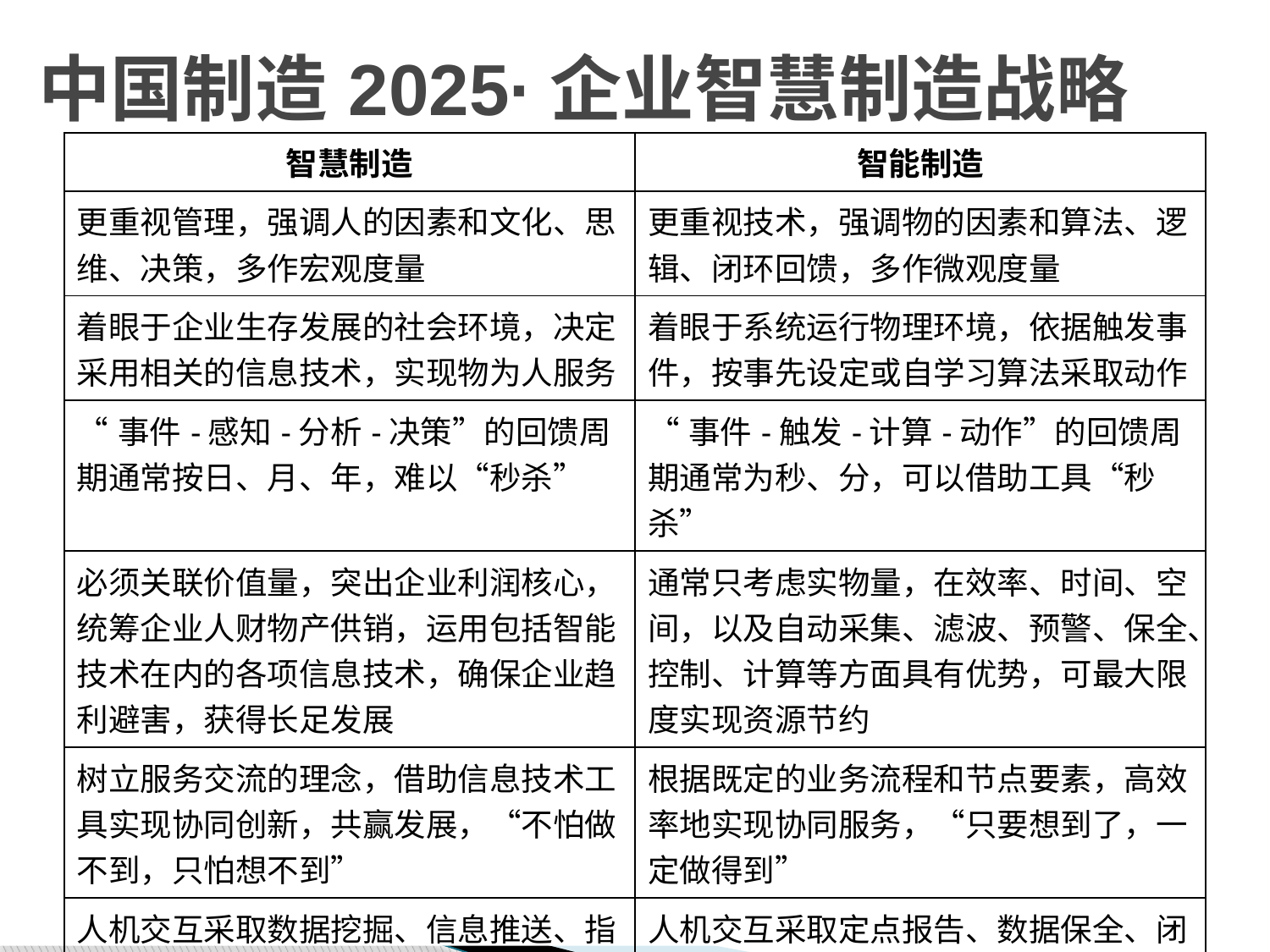

# 中国制造2025·企业智慧制造战略
| 智慧制造 | 智能制造 |
| --- | --- |
| 更重视管理，强调人的因素和文化、思维、决策，多作宏观度量 | 更重视技术，强调物的因素和算法、逻辑、闭环回馈，多作微观度量 |
| 着眼于企业生存发展的社会环境，决定采用相关的信息技术，实现物为人服务 | 着眼于系统运行物理环境，依据触发事件，按事先设定或自学习算法采取动作 |
| “事件-感知-分析-决策”的回馈周期通常按日、月、年，难以“秒杀” | “事件-触发-计算-动作”的回馈周期通常为秒、分，可以借助工具“秒杀” |
| 必须关联价值量，突出企业利润核心，统筹企业人财物产供销，运用包括智能技术在内的各项信息技术，确保企业趋利避害，获得长足发展 | 通常只考虑实物量，在效率、时间、空间，以及自动采集、滤波、预警、保全、控制、计算等方面具有优势，可最大限度实现资源节约 |
| 树立服务交流的理念，借助信息技术工具实现协同创新，共赢发展，“不怕做不到，只怕想不到” | 根据既定的业务流程和节点要素，高效率地实现协同服务，“只要想到了，一定做得到” |
| 人机交互采取数据挖掘、信息推送、指标分析等形式 | 人机交互采取定点报告、数据保全、闭环执行等形式 |
| 项目投入主要为软件开发、工作流、方法库研究，工程形象隐形化，是修内功 | 项目有大量传感、控制设备投入，工程形象显形化，是练外功 |